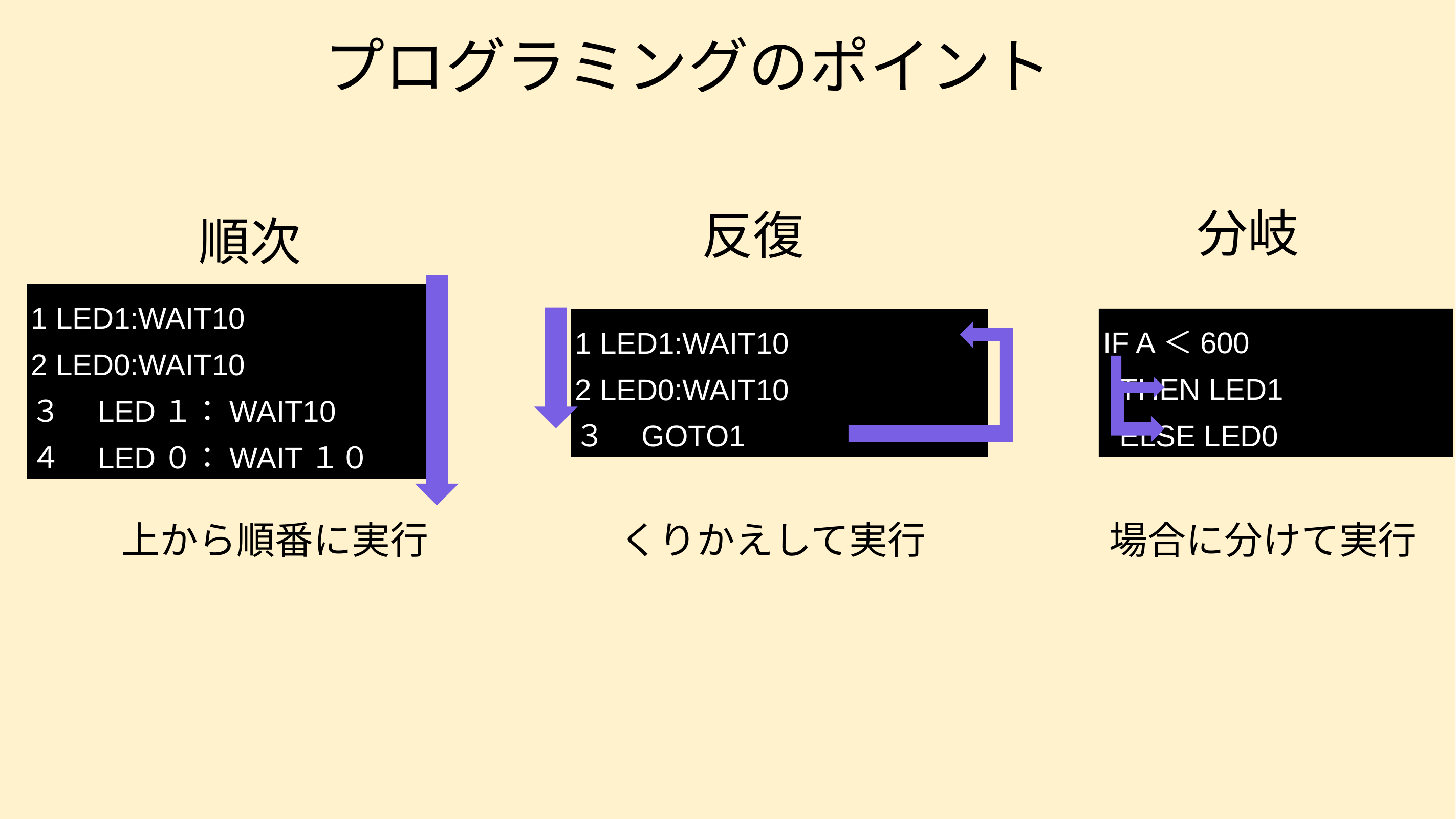

プログラミングのポイント
分岐
反復
順次

1 LED1:WAIT10
2 LED0:WAIT10
３　LED１：WAIT10
４　LED０：WAIT１０

1 LED1:WAIT10
2 LED0:WAIT10
３　GOTO1
IF A＜600
  THEN LED1
  ELSE LED0

上から順番に実行
くりかえして実行
場合に分けて実行